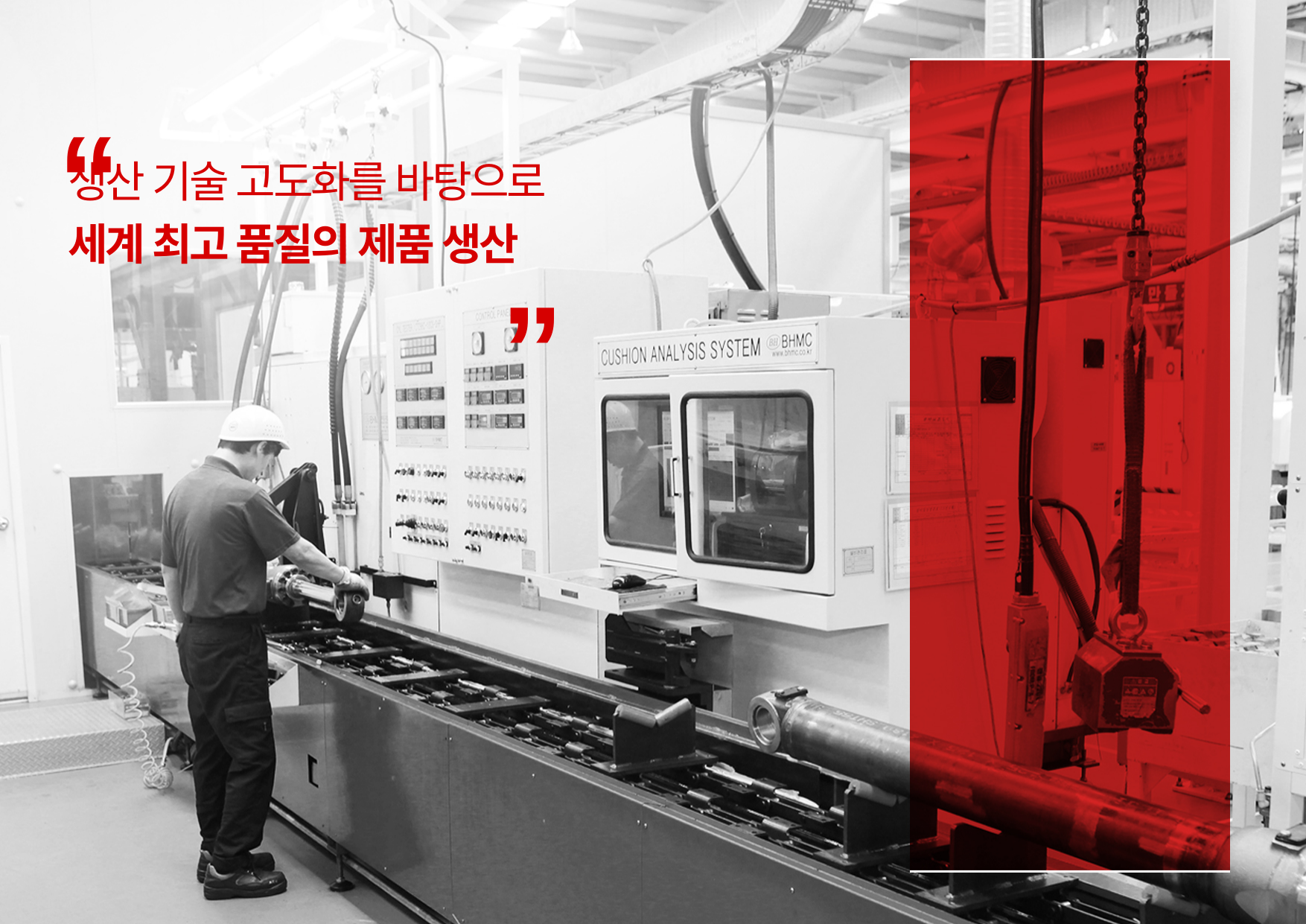

“
Ⅰ
. SH PAC 소개
생산 기술 고도화를 바탕으로
세계 최고 품질의 제품 생산
- SH PAC 회사 개요
- SH PAC 생산/판매 현황
- 제품 Segmentation
- 생산 Capacity
”